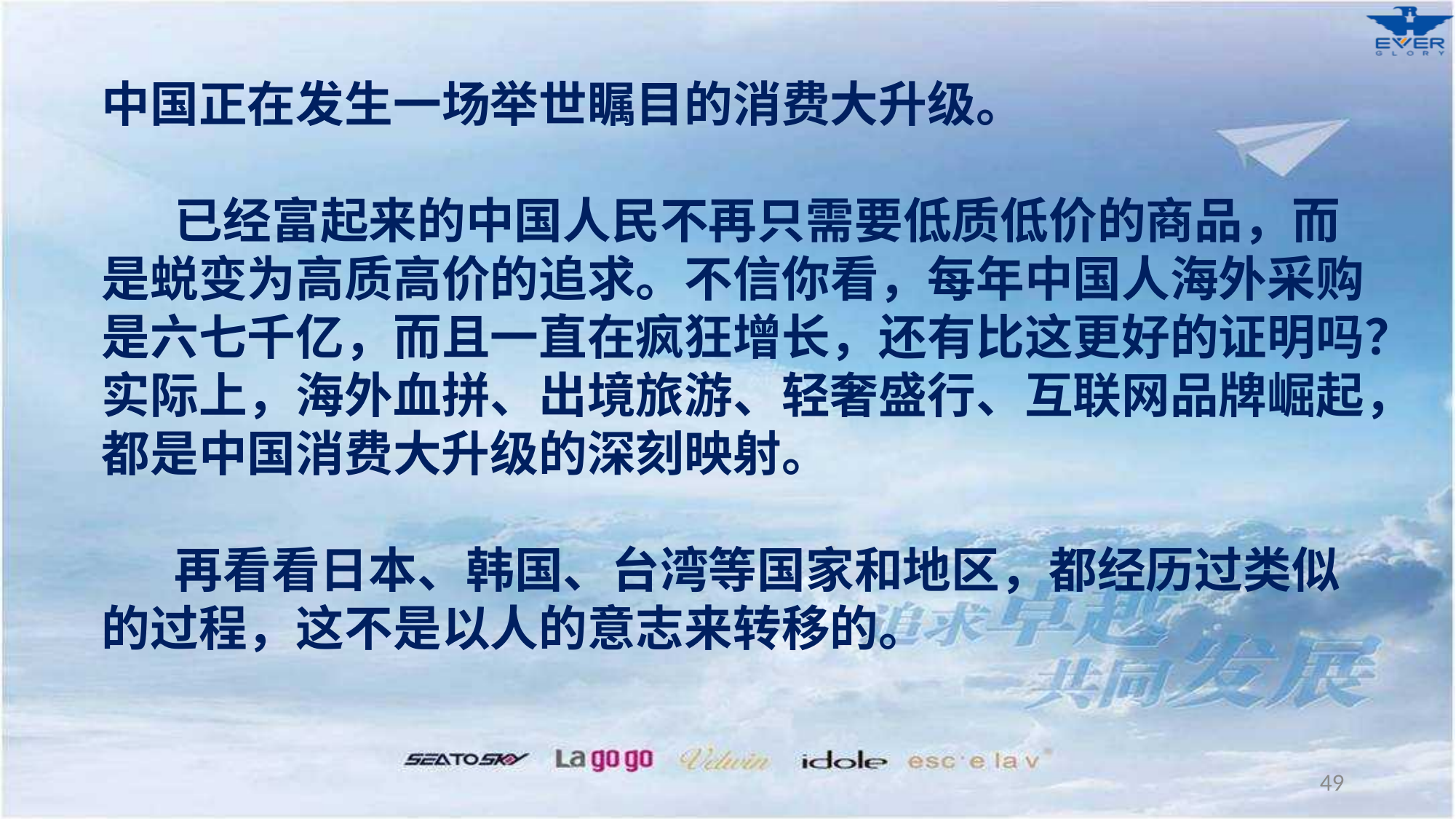

中国正在发生一场举世瞩目的消费大升级。

已经富起来的中国人民不再只需要低质低价的商品，而是蜕变为高质高价的追求。不信你看，每年中国人海外采购是六七千亿，而且一直在疯狂增长，还有比这更好的证明吗？实际上，海外血拼、出境旅游、轻奢盛行、互联网品牌崛起，都是中国消费大升级的深刻映射。

再看看日本、韩国、台湾等国家和地区，都经历过类似的过程，这不是以人的意志来转移的。
49